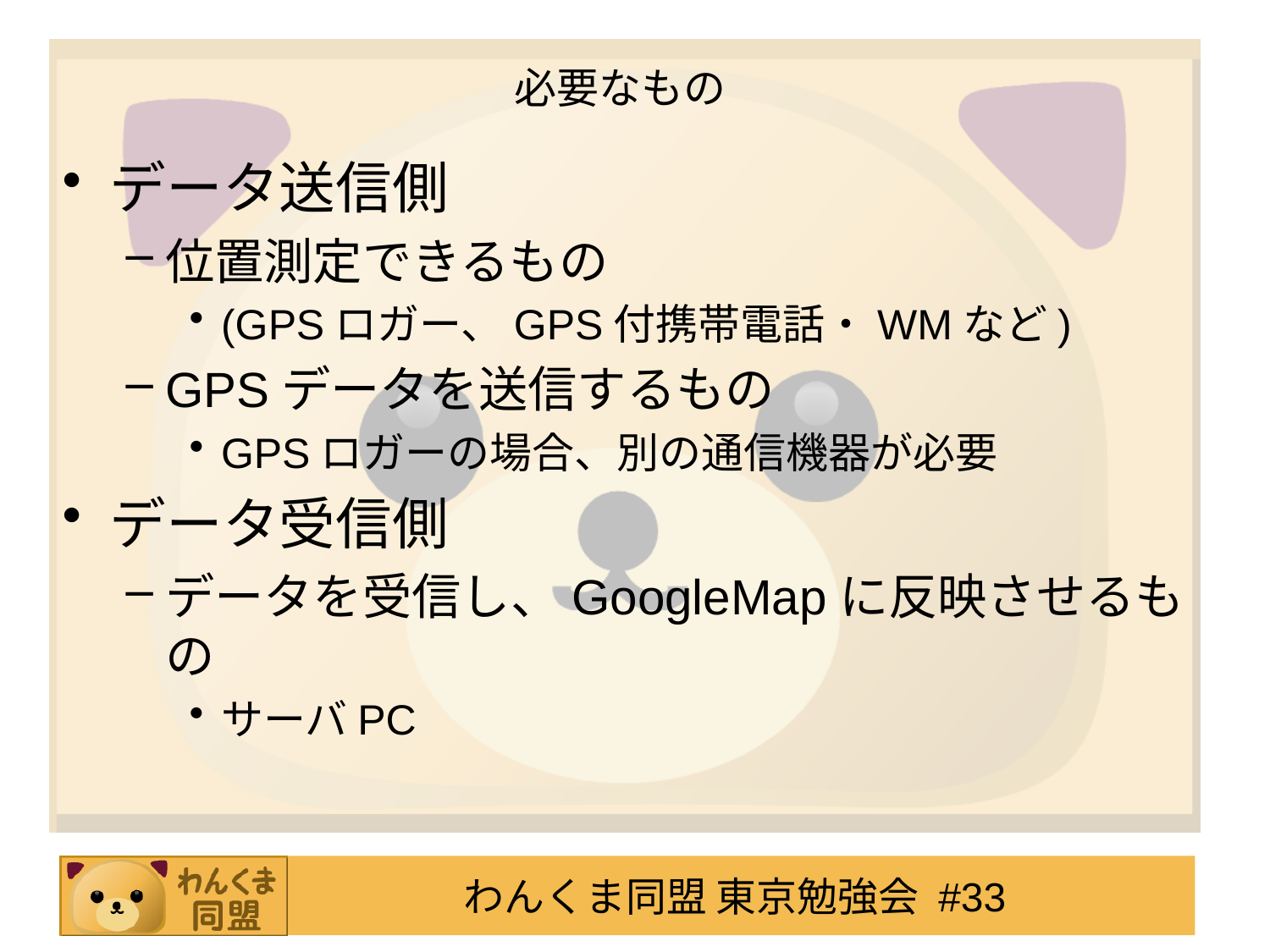

# 必要なもの
データ送信側
位置測定できるもの
(GPSロガー、GPS付携帯電話・WMなど)
GPSデータを送信するもの
GPSロガーの場合、別の通信機器が必要
データ受信側
データを受信し、GoogleMapに反映させるもの
サーバPC